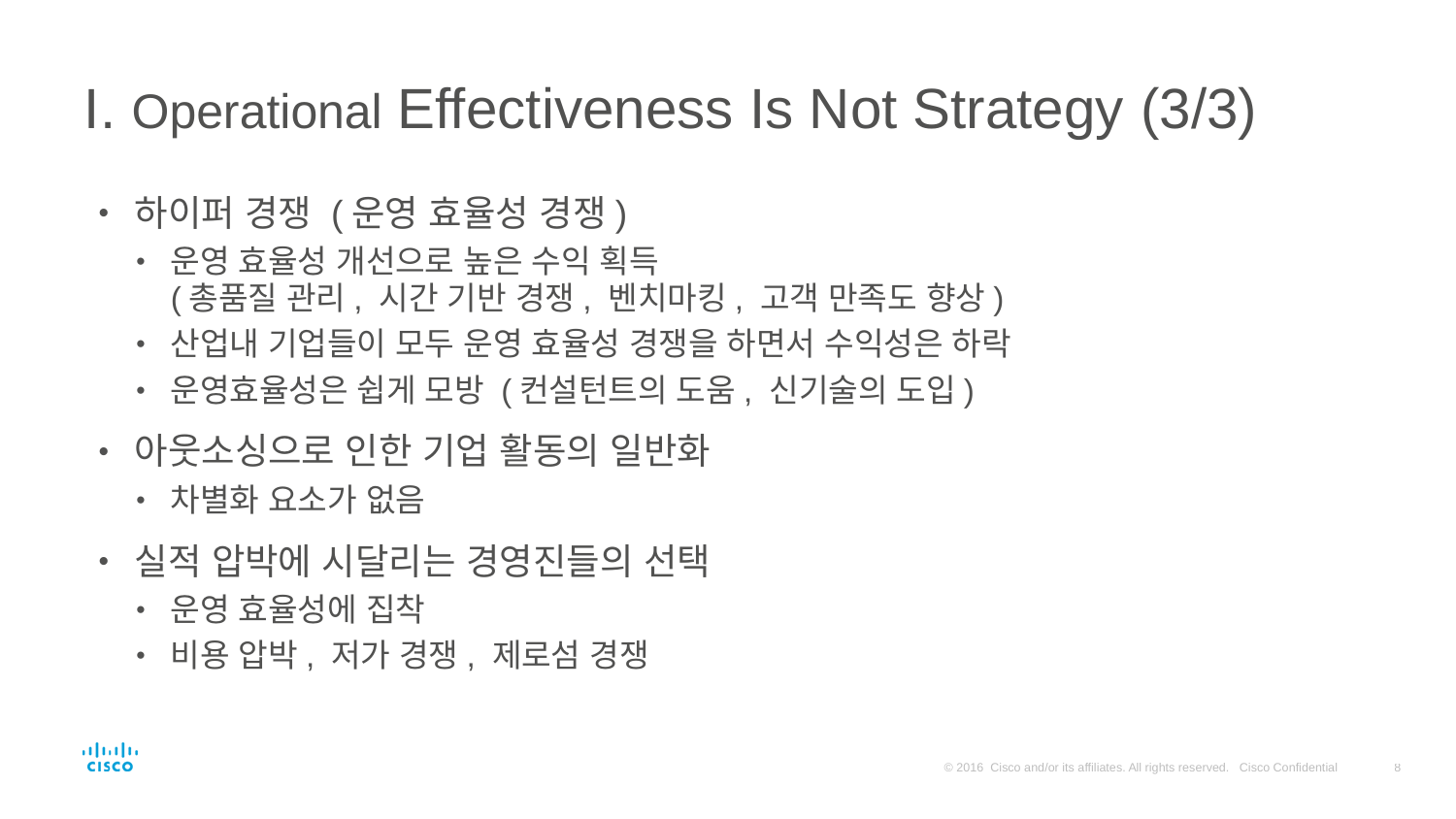

# I. Operational Effectiveness Is Not Strategy (3/3)
하이퍼 경쟁 (운영 효율성 경쟁)
운영 효율성 개선으로 높은 수익 획득
(총품질 관리, 시간 기반 경쟁, 벤치마킹, 고객 만족도 향상)
산업내 기업들이 모두 운영 효율성 경쟁을 하면서 수익성은 하락
운영효율성은 쉽게 모방 (컨설턴트의 도움, 신기술의 도입)
아웃소싱으로 인한 기업 활동의 일반화
차별화 요소가 없음
실적 압박에 시달리는 경영진들의 선택
운영 효율성에 집착
비용 압박, 저가 경쟁, 제로섬 경쟁